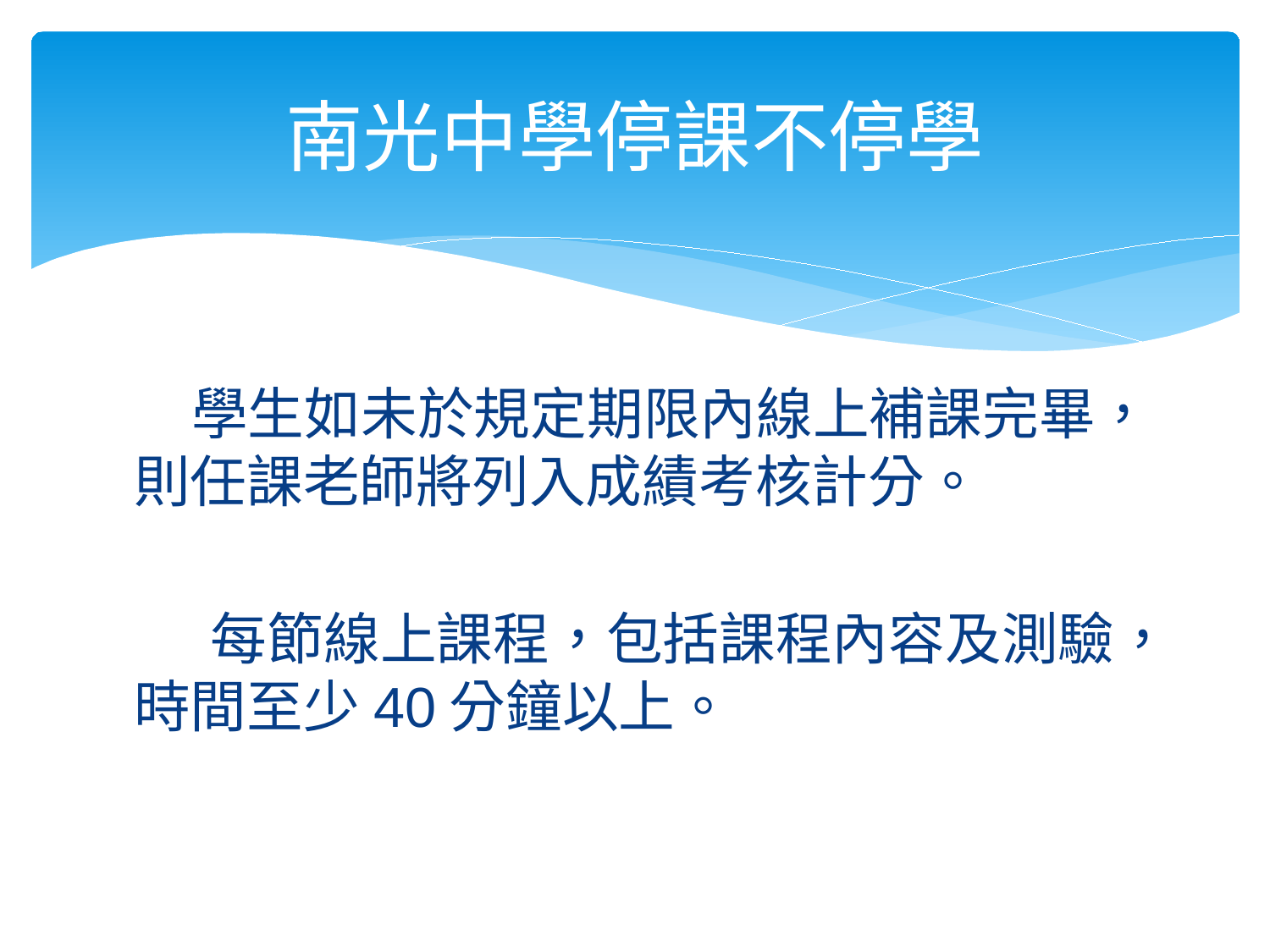

# 南光中學停課不停學
     學生如未於規定期限內線上補課完畢，則任課老師將列入成績考核計分。

     每節線上課程，包括課程內容及測驗，時間至少40分鐘以上。